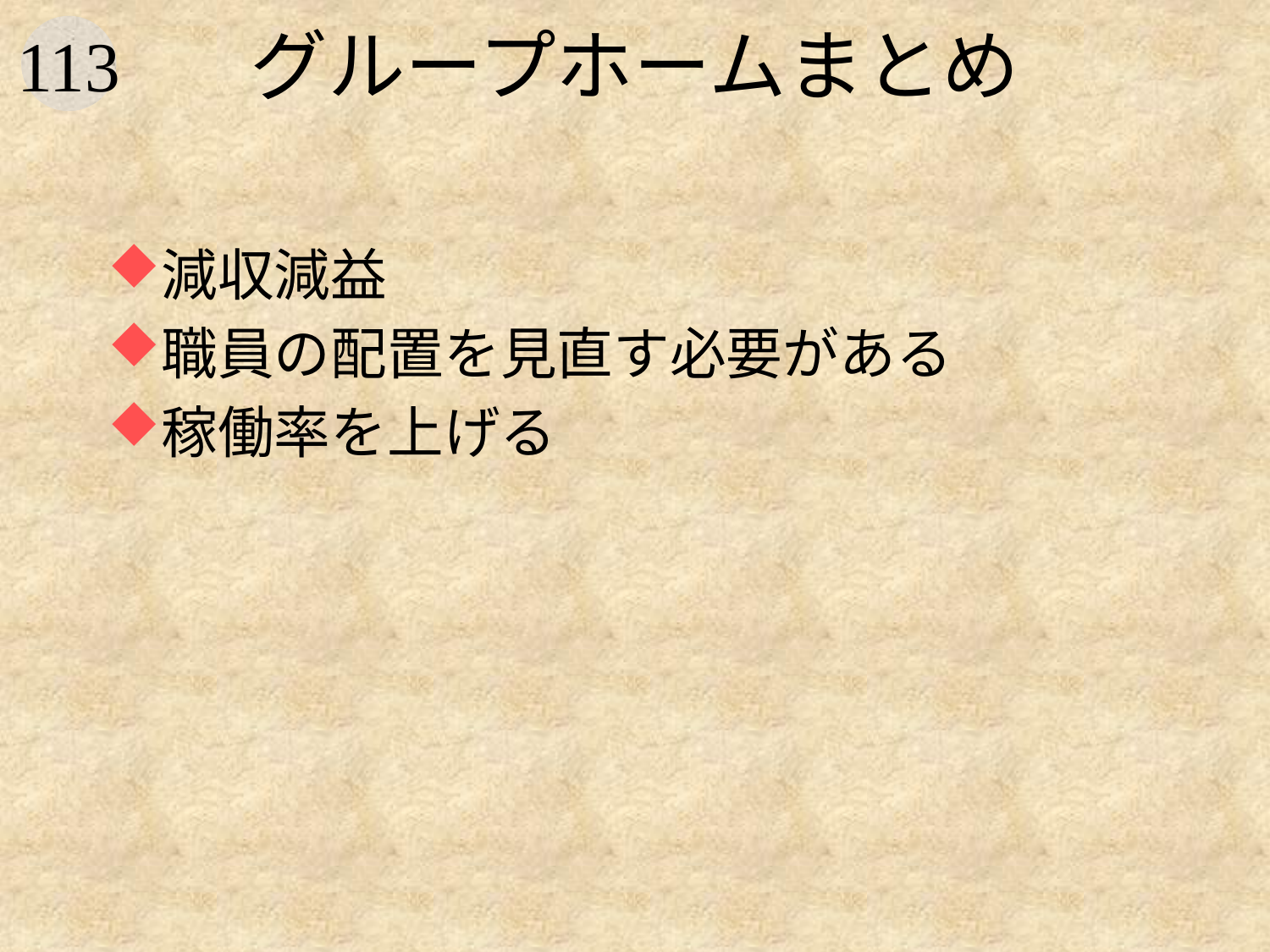

# グループホームまとめ
減収減益
職員の配置を見直す必要がある
稼働率を上げる